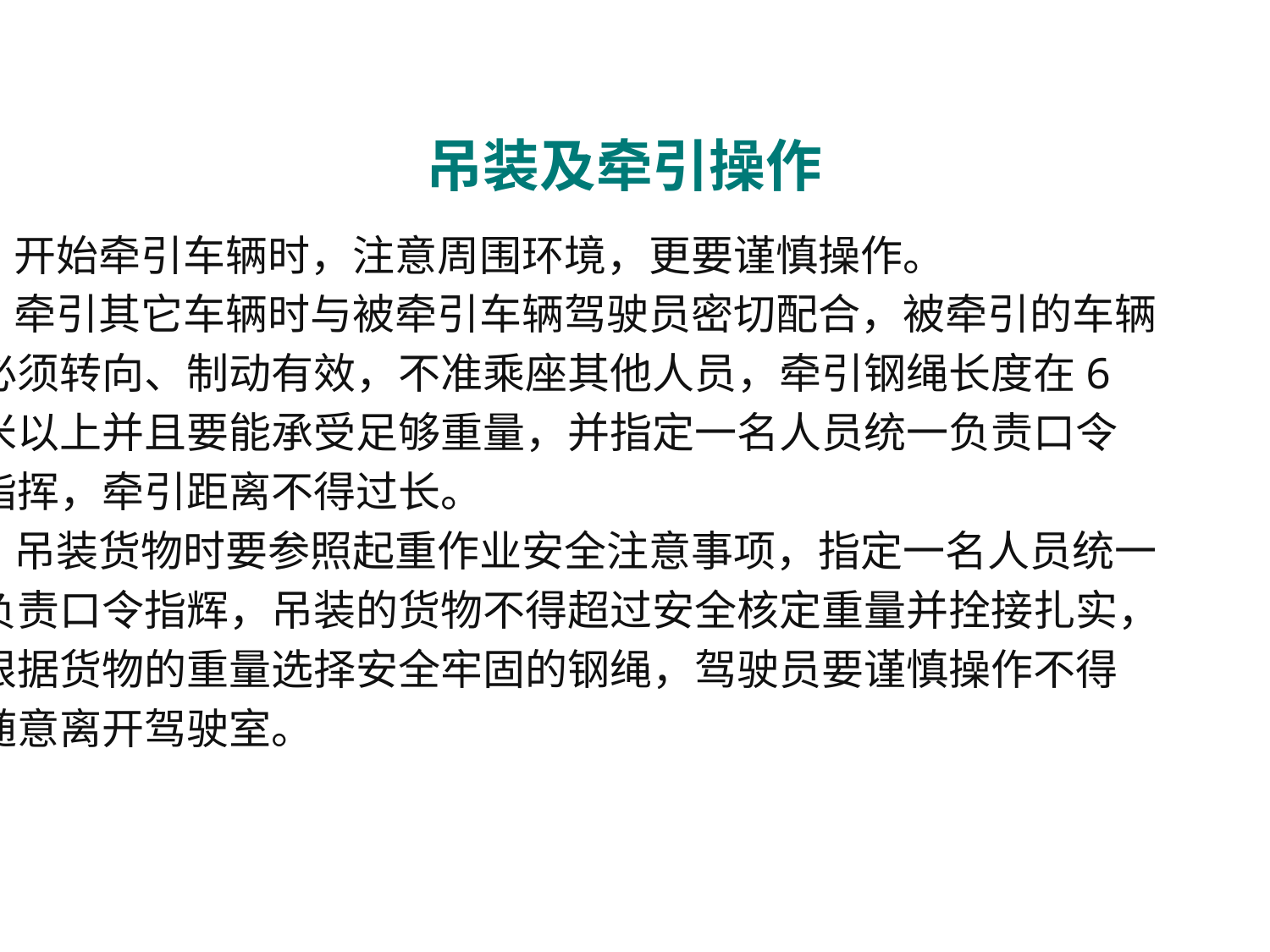

吊装及牵引操作
1、开始牵引车辆时，注意周围环境，更要谨慎操作。
2、牵引其它车辆时与被牵引车辆驾驶员密切配合，被牵引的车辆
   必须转向、制动有效，不准乘座其他人员，牵引钢绳长度在6
   米以上并且要能承受足够重量，并指定一名人员统一负责口令
   指挥，牵引距离不得过长。
3、吊装货物时要参照起重作业安全注意事项，指定一名人员统一
   负责口令指辉，吊装的货物不得超过安全核定重量并拴接扎实，
   根据货物的重量选择安全牢固的钢绳，驾驶员要谨慎操作不得
   随意离开驾驶室。